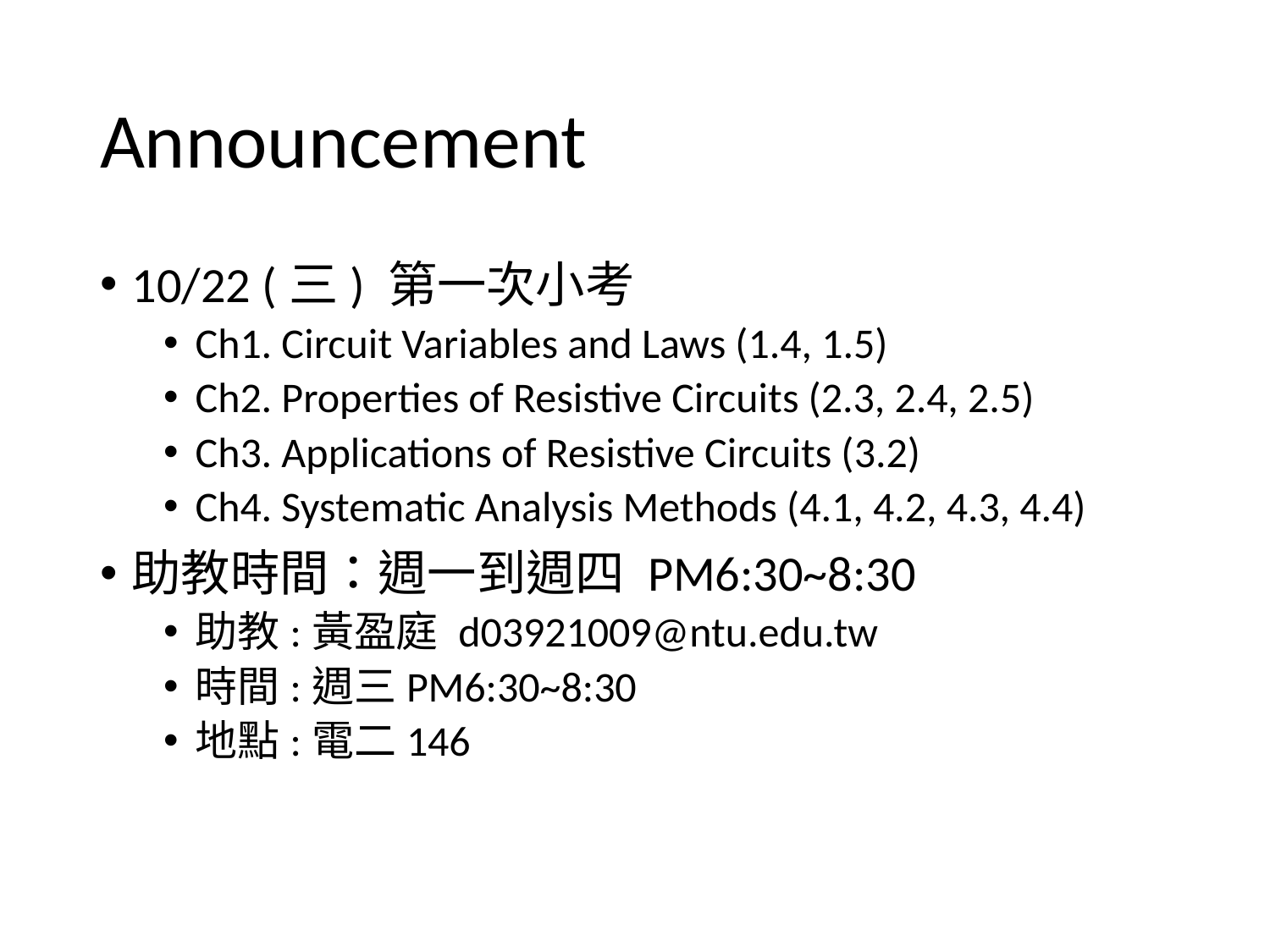

# Announcement
10/22 (三) 第一次小考
Ch1. Circuit Variables and Laws (1.4, 1.5)
Ch2. Properties of Resistive Circuits (2.3, 2.4, 2.5)
Ch3. Applications of Resistive Circuits (3.2)
Ch4. Systematic Analysis Methods (4.1, 4.2, 4.3, 4.4)
助教時間：週一到週四 PM6:30~8:30
助教:黃盈庭 d03921009@ntu.edu.tw
時間:週三PM6:30~8:30
地點:電二146